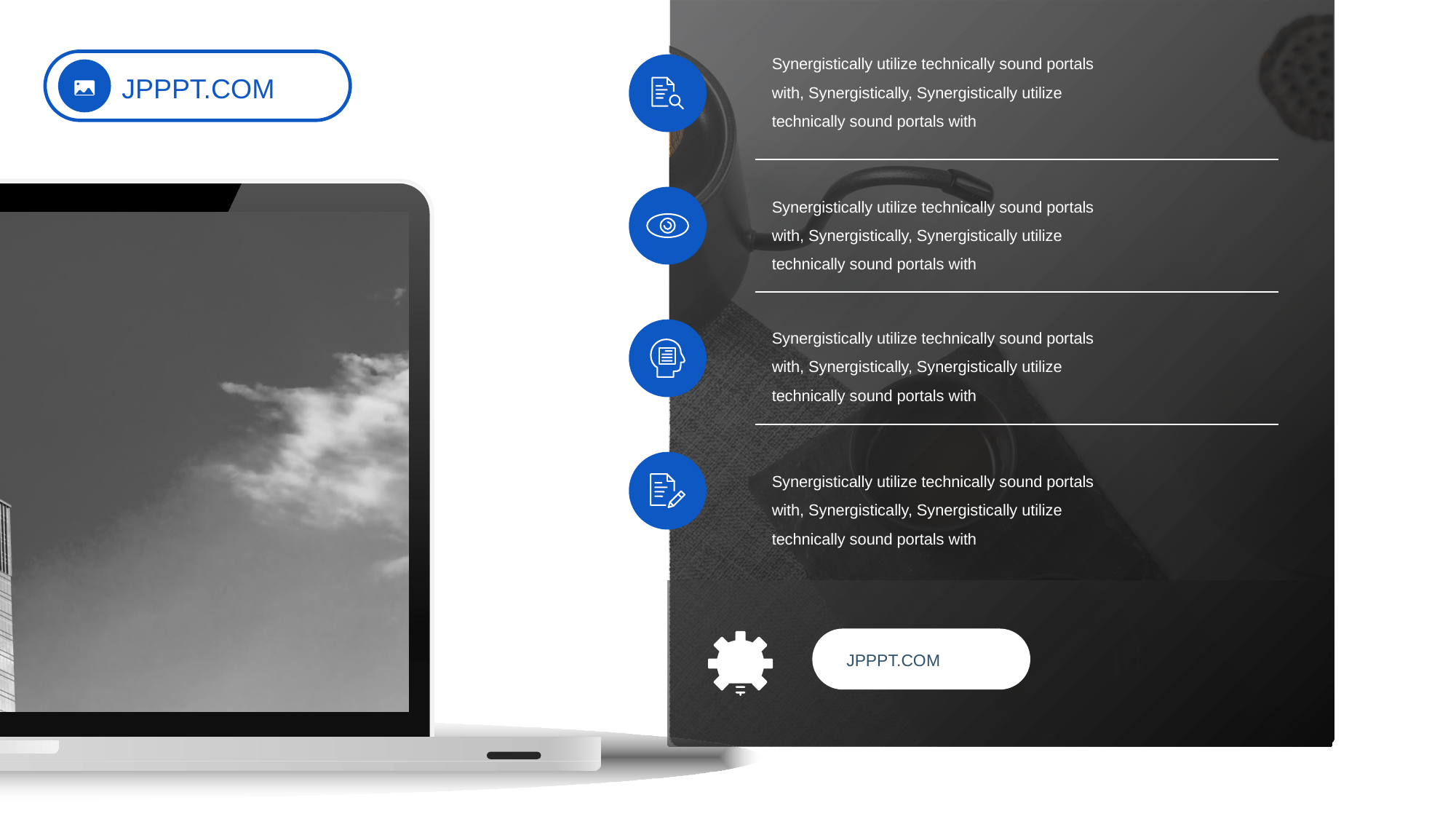

Synergistically utilize technically sound portals with, Synergistically, Synergistically utilize technically sound portals with

JPPPT.COM

Synergistically utilize technically sound portals with, Synergistically, Synergistically utilize technically sound portals with

Synergistically utilize technically sound portals with, Synergistically, Synergistically utilize technically sound portals with

Synergistically utilize technically sound portals with, Synergistically, Synergistically utilize technically sound portals with

JPPPT.COM
PPT模板 http://www.1ppt.com/moban/